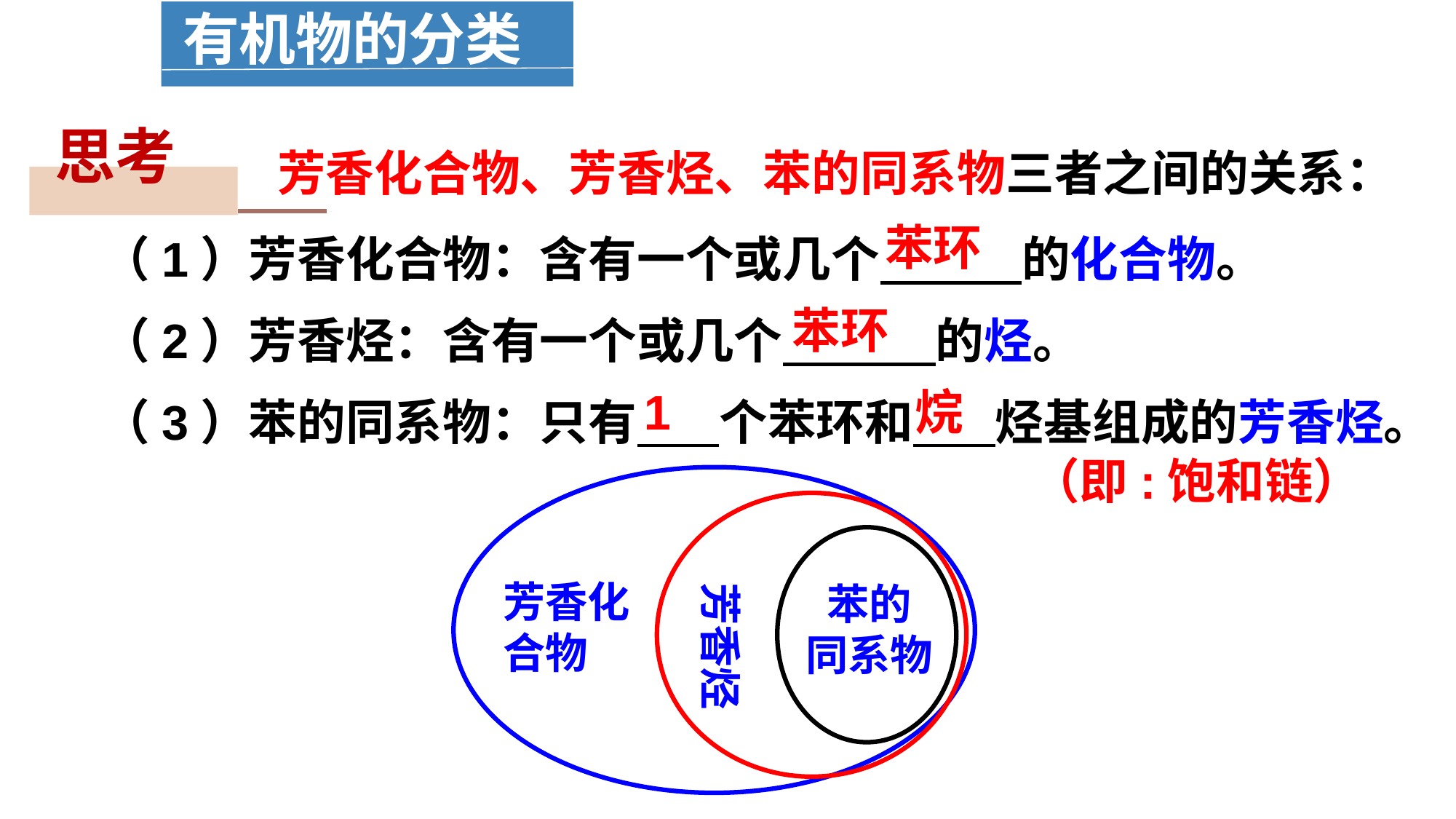

有机物的分类
思考
芳香化合物、芳香烃、苯的同系物三者之间的关系：

（1）芳香化合物：含有一个或几个    　　的化合物。
（2）芳香烃：含有一个或几个     　　的烃。
（3）苯的同系物：只有   　个苯环和   　烃基组成的芳香烃。
苯环
苯环
1
烷
（即:饱和链）

芳香化合物
芳香烃
苯的
同系物